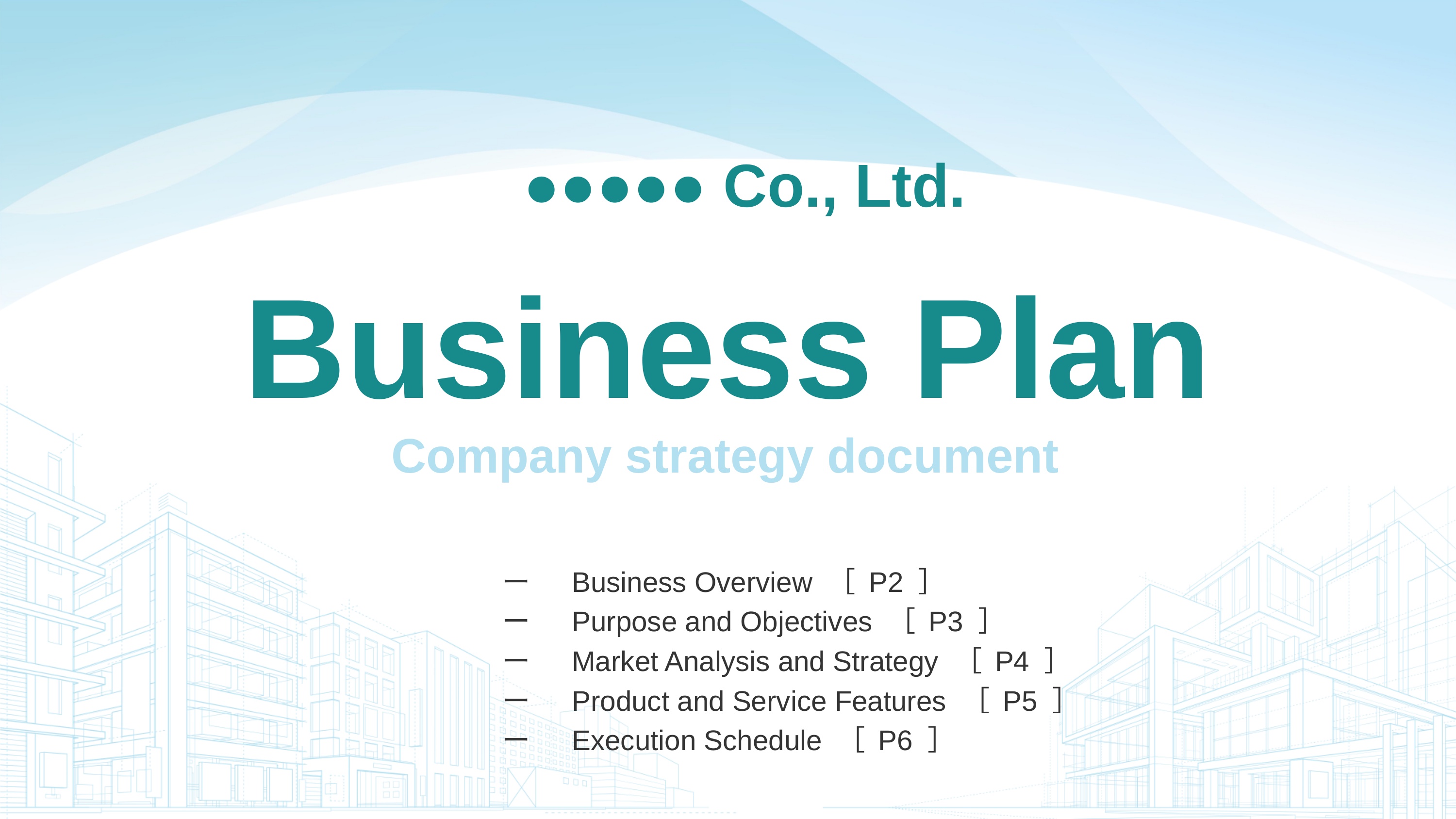

●●●●● Co., Ltd.

Business Plan
Company strategy document
ー　 Business Overview ［ P2 ］
ー　 Purpose and Objectives ［ P3 ］
ー　 Market Analysis and Strategy ［ P4 ］
ー　 Product and Service Features ［ P5 ］
ー　 Execution Schedule ［ P6 ］